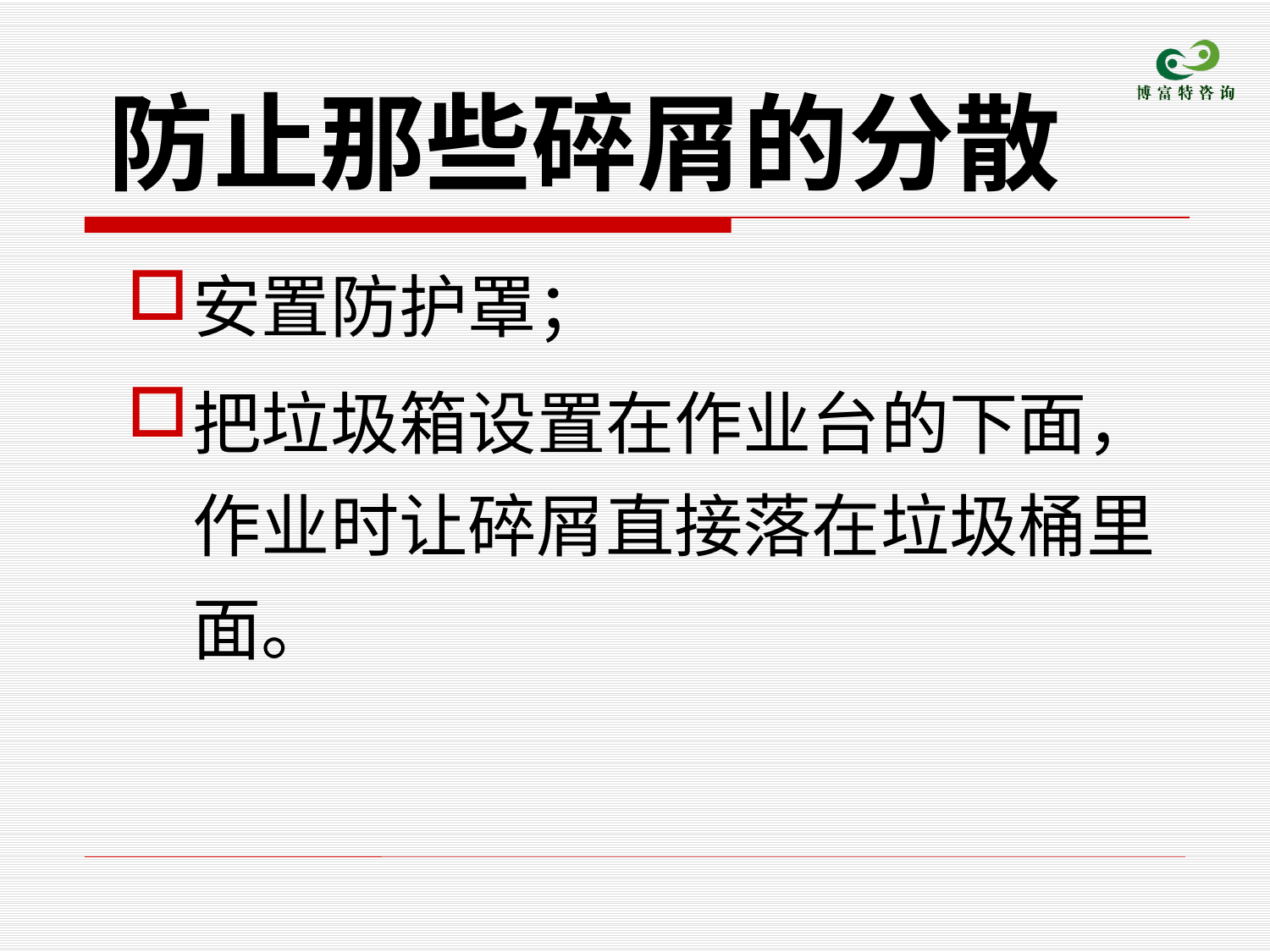

防止那些碎屑的分散
安置防护罩；
把垃圾箱设置在作业台的下面，作业时让碎屑直接落在垃圾桶里面。
204